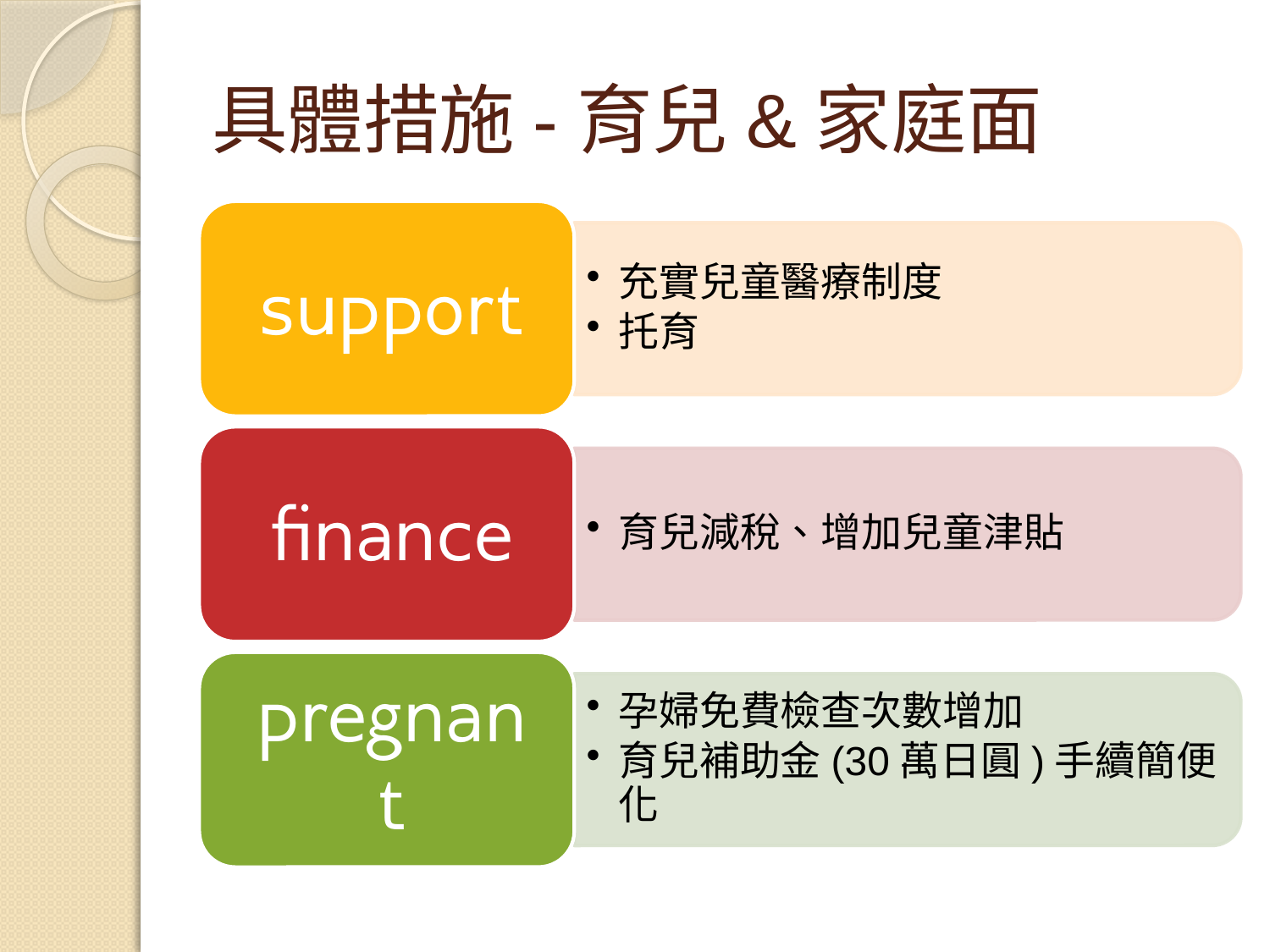

# 具體措施-育兒&家庭面
充實兒童醫療制度
托育
support
育兒減稅、增加兒童津貼
finance
孕婦免費檢查次數增加
育兒補助金(30萬日圓)手續簡便化
pregnant